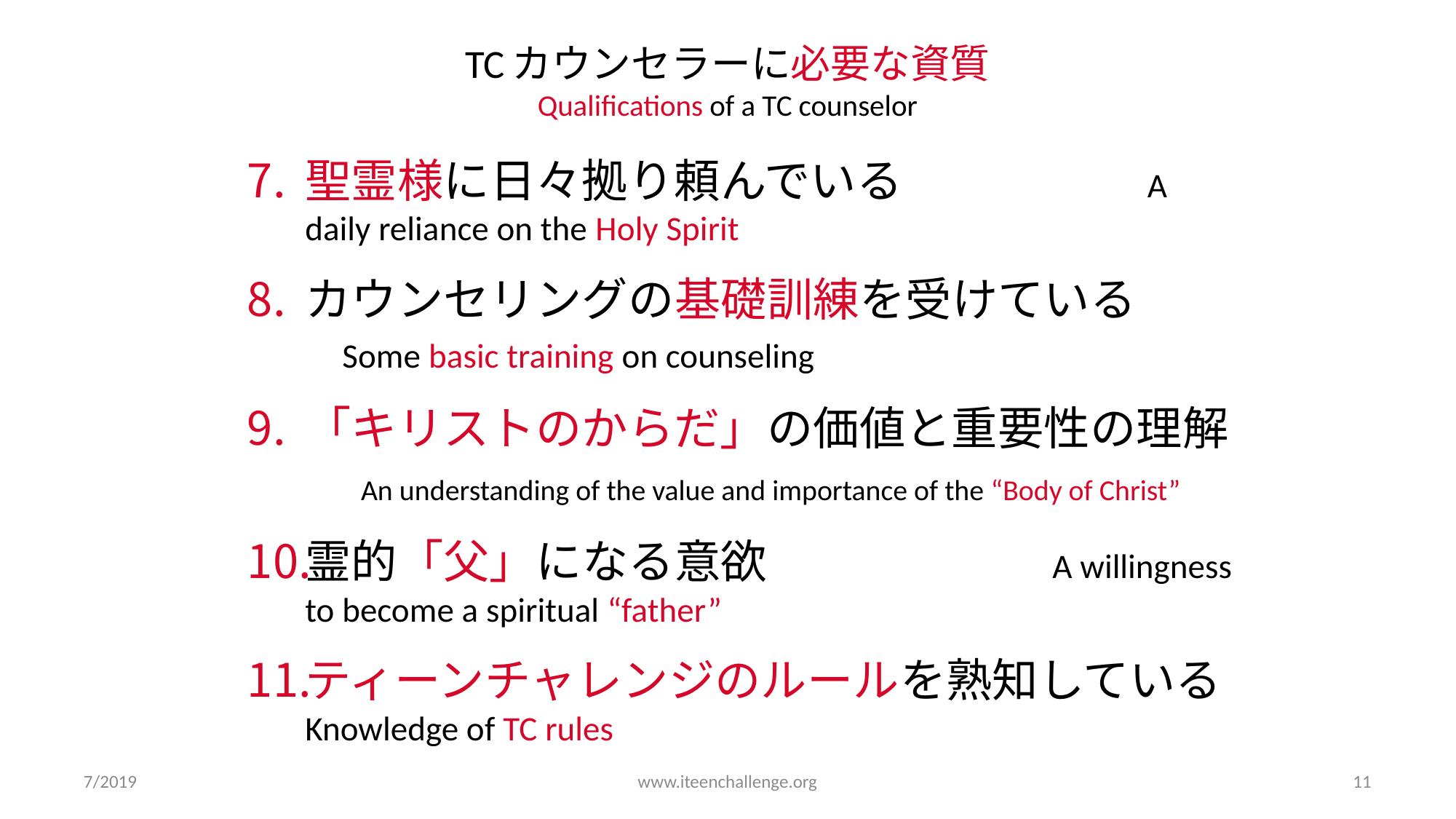

# TCカウンセラーに必要な資質 Qualifications of a TC counselor
聖霊様に日々拠り頼んでいる 		　　　　A daily reliance on the Holy Spirit
カウンセリングの基礎訓練を受けている 	           Some basic training on counseling
「キリストのからだ」の価値と重要性の理解 　An understanding of the value and importance of the “Body of Christ”
霊的「父」になる意欲　				　　　　A willingness to become a spiritual “father”
ティーンチャレンジのルールを熟知している Knowledge of TC rules

7/2019
www.iteenchallenge.org
11